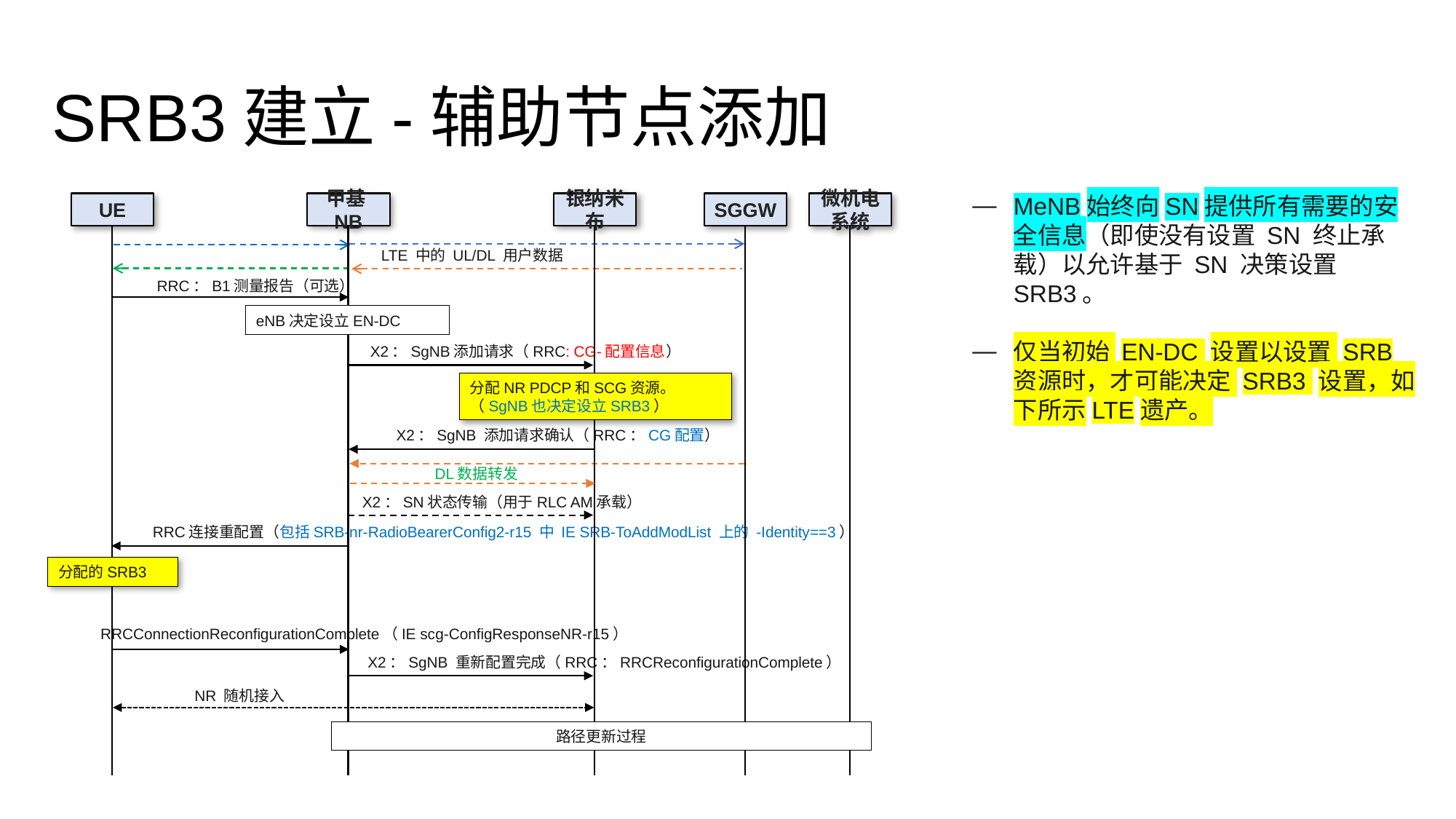

# SRB3建立-辅助节点添加
MeNB始终向SN提供所有需要的安全信息（即使没有设置 SN 终止承载）以允许基于 SN 决策设置 SRB3。

仅当初始 EN-DC 设置以设置 SRB 资源时，才可能决定 SRB3 设置，如下所示LTE遗产。
UE
甲基NB
银纳米布
SGGW
微机电系统
LTE 中的 UL/DL 用户数据
RRC：B1测量报告（可选）
eNB决定设立EN-DC
X2：SgNB添加请求（RRC: CG-配置信息）
分配NR PDCP和SCG资源。（SgNB也决定设立SRB3）
X2：SgNB 添加请求确认（RRC：CG配置）
DL数据转发
X2：SN状态传输（用于RLC AM承载）
RRC连接重配置（包括SRB-nr-RadioBearerConfig2-r15 中 IE SRB-ToAddModList 上的 -Identity==3）
分配的SRB3
RRCConnectionReconfigurationComplete（IE scg-ConfigResponseNR-r15）
X2：SgNB 重新配置完成（RRC：RRCReconfigurationComplete）
NR 随机接入
路径更新过程